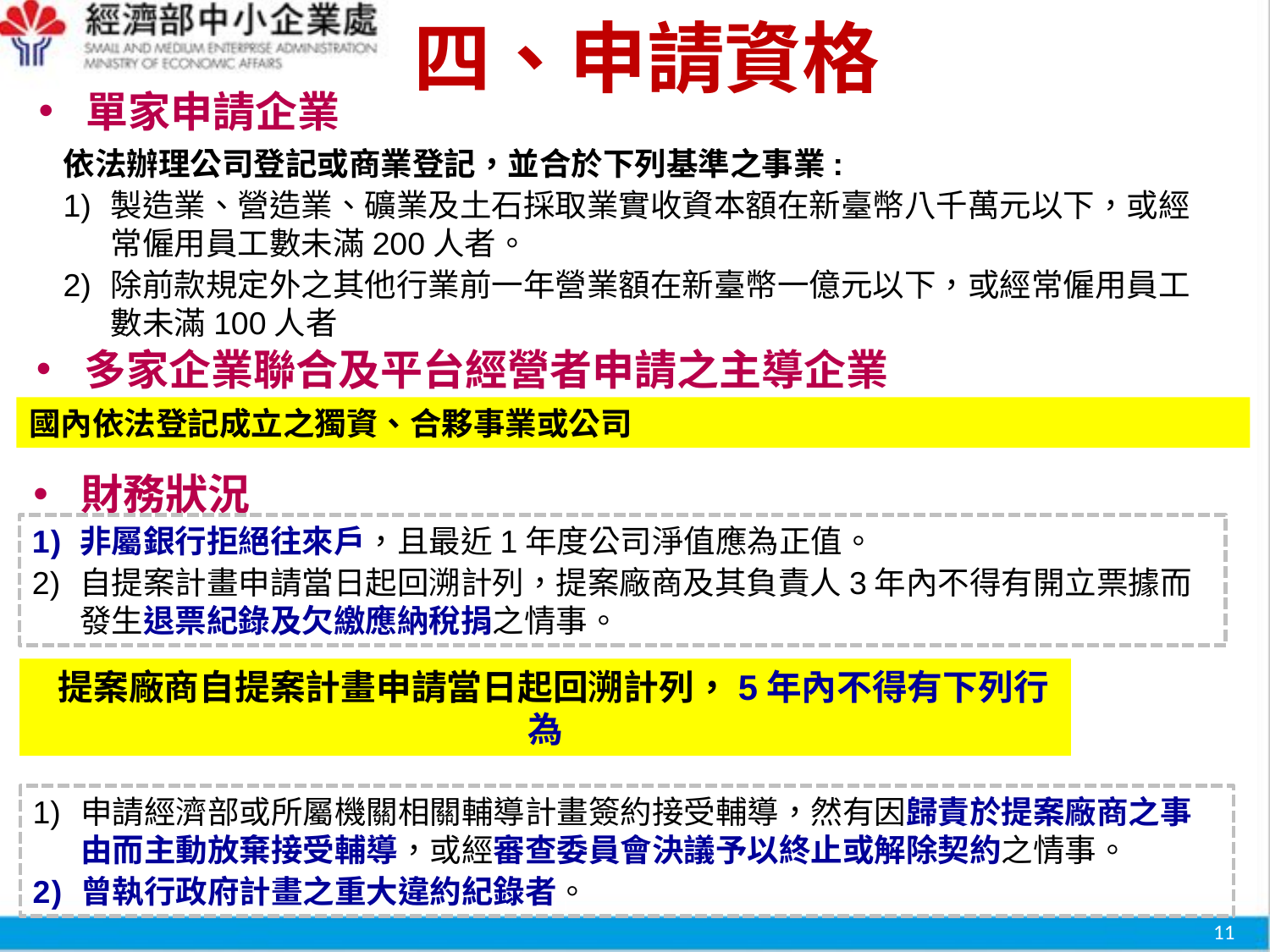

四、申請資格
單家申請企業
依法辦理公司登記或商業登記，並合於下列基準之事業:
製造業、營造業、礦業及土石採取業實收資本額在新臺幣八千萬元以下，或經常僱用員工數未滿200人者。
除前款規定外之其他行業前一年營業額在新臺幣一億元以下，或經常僱用員工數未滿100人者
多家企業聯合及平台經營者申請之主導企業
國內依法登記成立之獨資、合夥事業或公司
財務狀況
非屬銀行拒絕往來戶，且最近1年度公司淨值應為正值。
自提案計畫申請當日起回溯計列，提案廠商及其負責人3年內不得有開立票據而發生退票紀錄及欠繳應納稅捐之情事。
提案限制
 提案廠商自提案計畫申請當日起回溯計列，5年內不得有下列行為
申請經濟部或所屬機關相關輔導計畫簽約接受輔導，然有因歸責於提案廠商之事由而主動放棄接受輔導，或經審查委員會決議予以終止或解除契約之情事。
曾執行政府計畫之重大違約紀錄者。
11
11